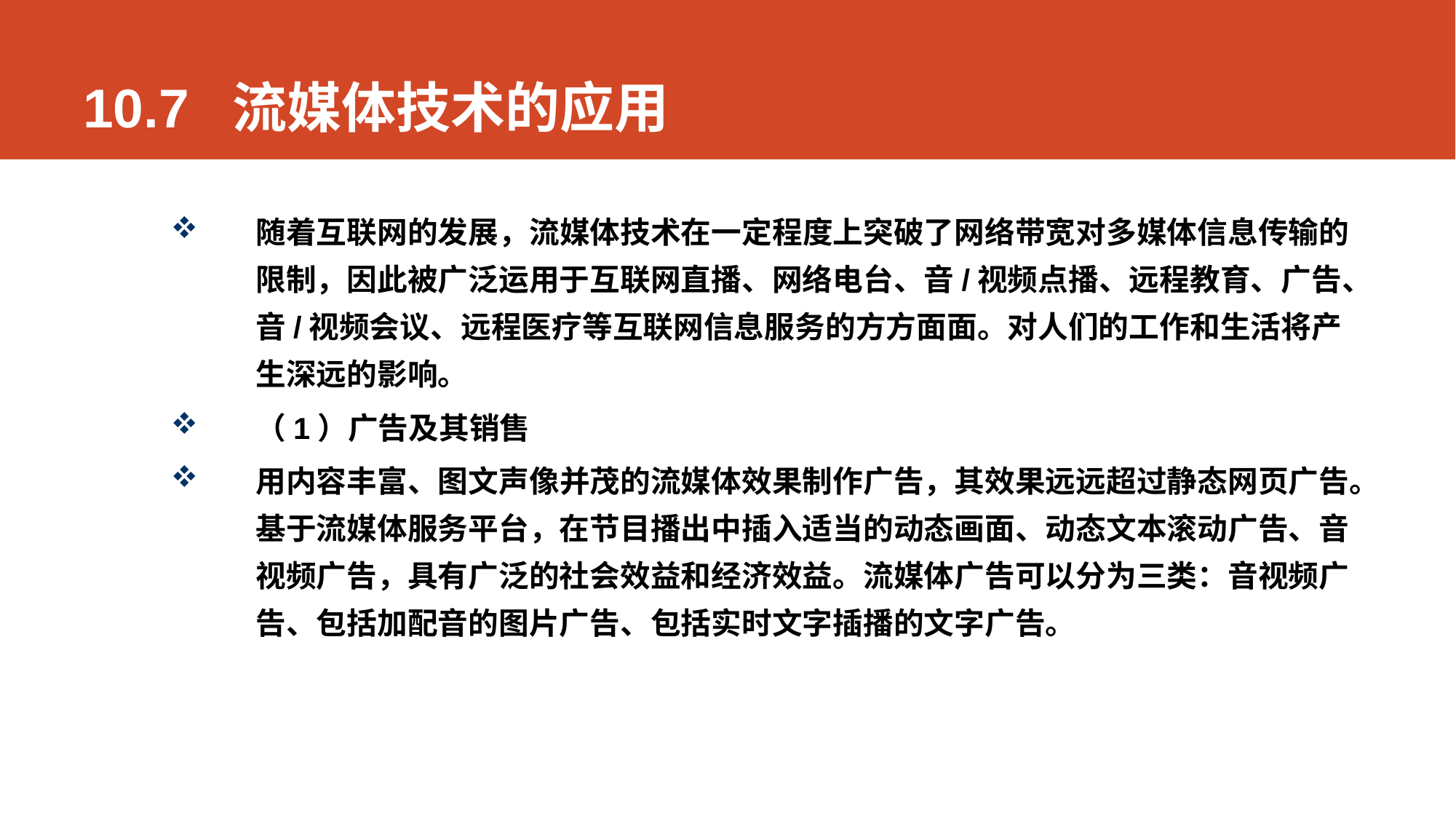

# 10.7  流媒体技术的应用
随着互联网的发展，流媒体技术在一定程度上突破了网络带宽对多媒体信息传输的限制，因此被广泛运用于互联网直播、网络电台、音/视频点播、远程教育、广告、音/视频会议、远程医疗等互联网信息服务的方方面面。对人们的工作和生活将产生深远的影响。
（1）广告及其销售
用内容丰富、图文声像并茂的流媒体效果制作广告，其效果远远超过静态网页广告。基于流媒体服务平台，在节目播出中插入适当的动态画面、动态文本滚动广告、音视频广告，具有广泛的社会效益和经济效益。流媒体广告可以分为三类：音视频广告、包括加配音的图片广告、包括实时文字插播的文字广告。